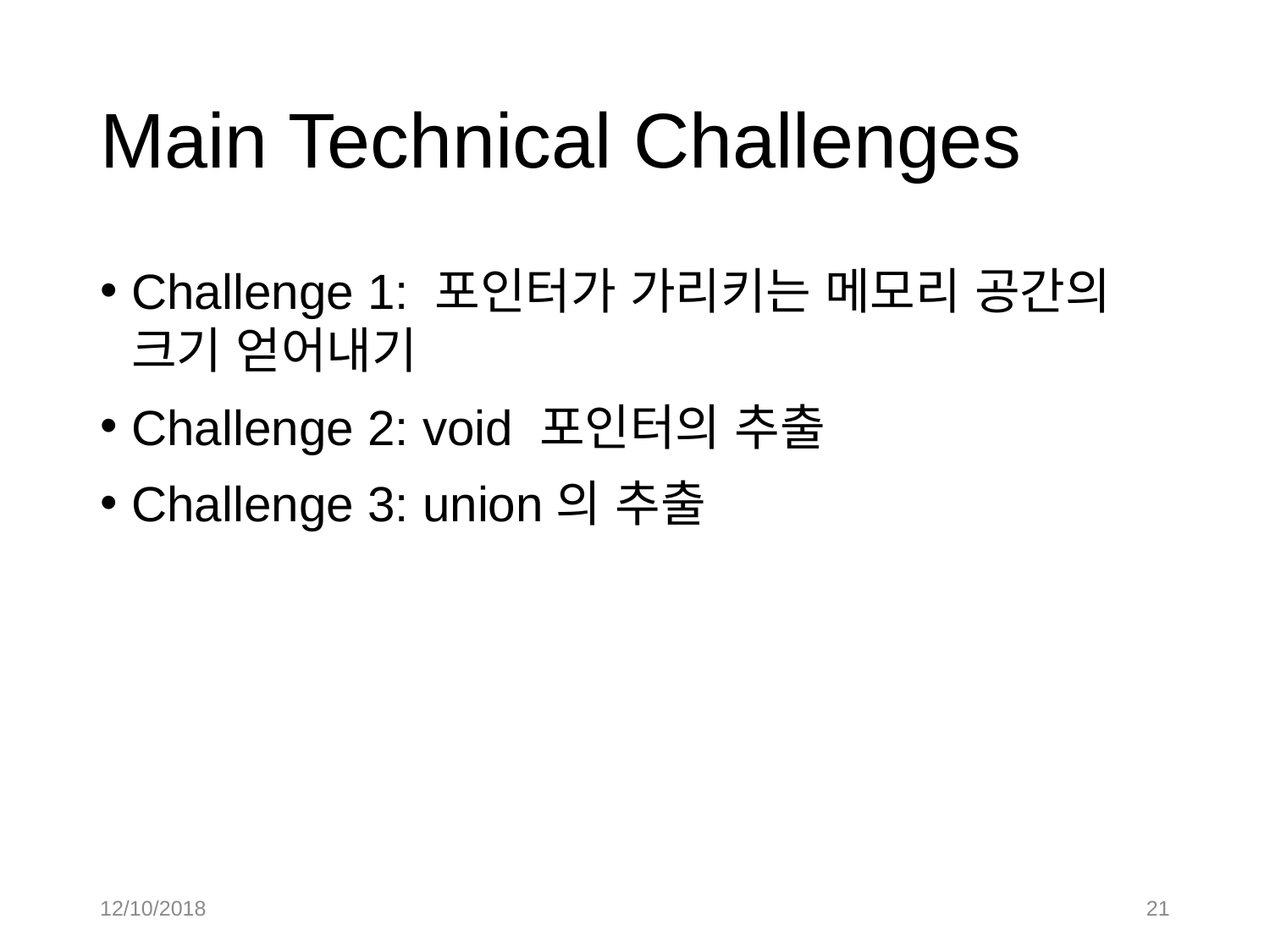

# Main Technical Challenges
Challenge 1: 포인터가 가리키는 메모리 공간의 크기 얻어내기
Challenge 2: void 포인터의 추출
Challenge 3: union의 추출

12/10/2018
21